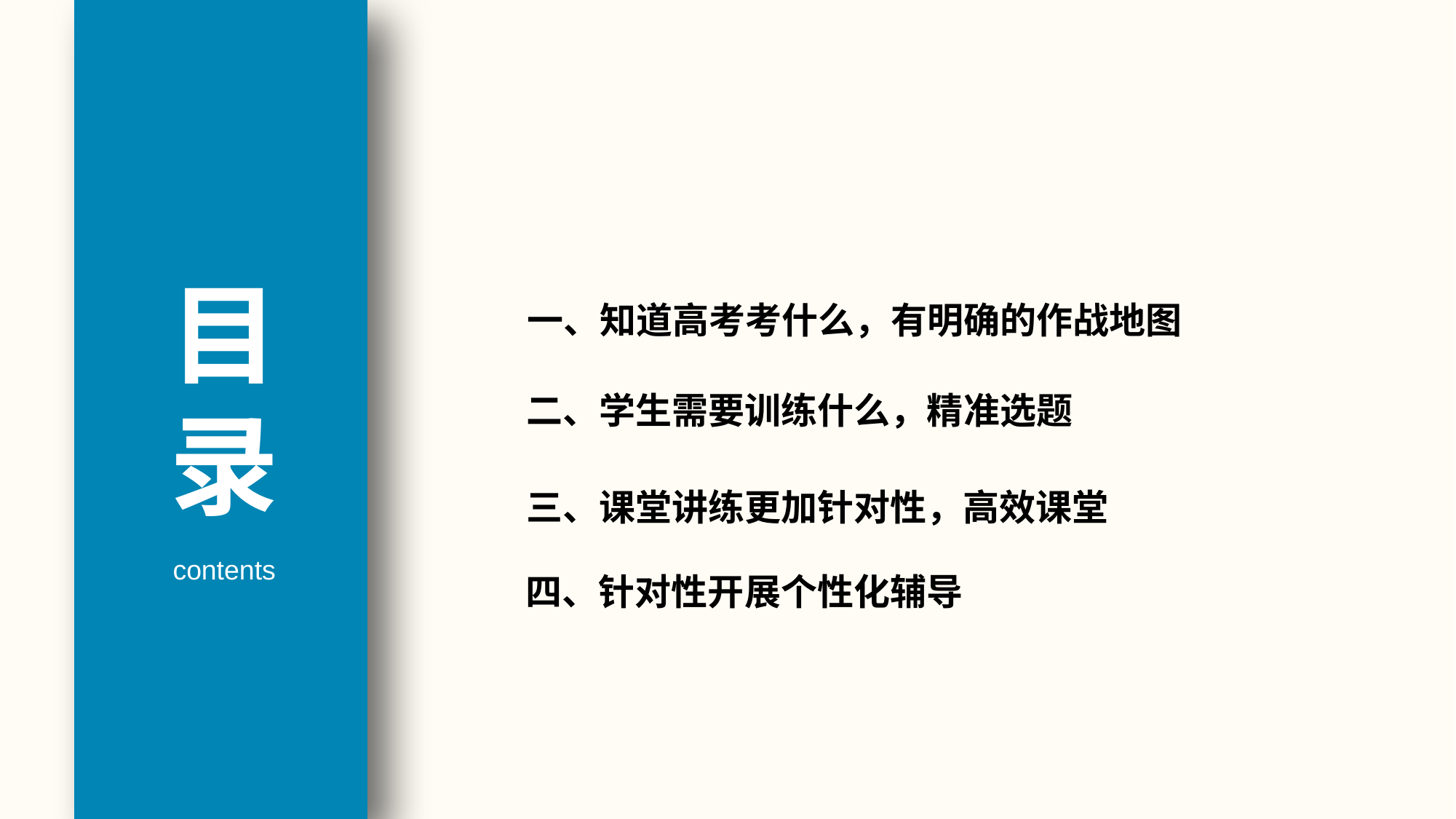

目录
一、知道高考考什么，有明确的作战地图
二、学生需要训练什么，精准选题
三、课堂讲练更加针对性，高效课堂
contents
四、针对性开展个性化辅导